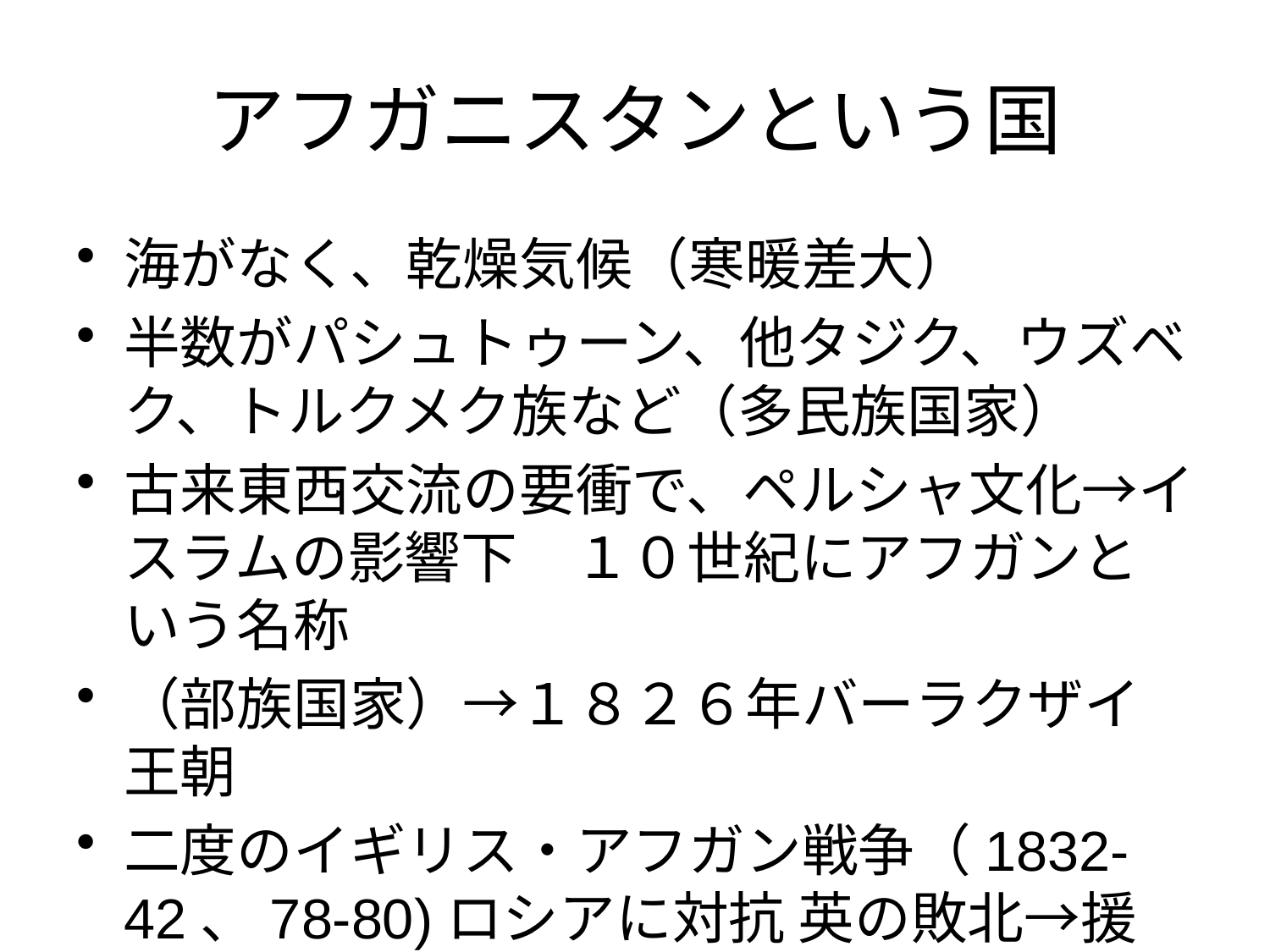

# アフガニスタンという国
海がなく、乾燥気候（寒暖差大）
半数がパシュトゥーン、他タジク、ウズベク、トルクメク族など（多民族国家）
古来東西交流の要衝で、ペルシャ文化→イスラムの影響下　１０世紀にアフガンという名称
（部族国家）→１８２６年バーラクザイ王朝
二度のイギリス・アフガン戦争（1832-42、78-80)ロシアに対抗 英の敗北→援助